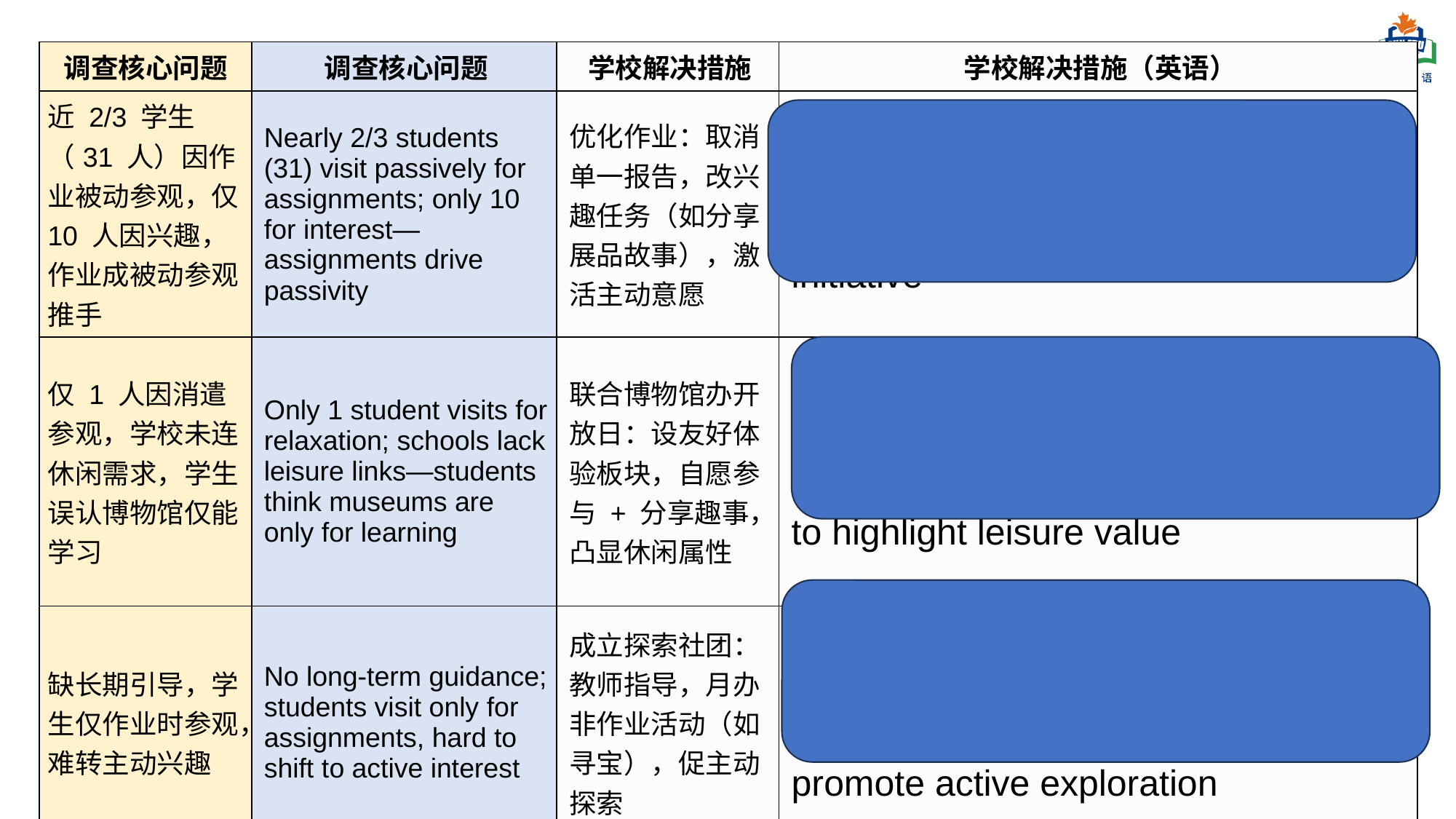

| 调查核心问题 | 调查核心问题 | 学校解决措施 | 学校解决措施（英语） |
| --- | --- | --- | --- |
| 近 2/3 学生（31 人）因作业被动参观，仅 10 人因兴趣，作业成被动参观推手 | Nearly 2/3 students (31) visit passively for assignments; only 10 for interest—assignments drive passivity | 优化作业：取消单一报告，改兴趣任务（如分享展品故事），激活主动意愿 | Optimize assignments: Replace single reports with interest tasks (e.g., sharing exhibit stories) to boost initiative |
| 仅 1 人因消遣参观，学校未连休闲需求，学生误认博物馆仅能学习 | Only 1 student visits for relaxation; schools lack leisure links—students think museums are only for learning | 联合博物馆办开放日：设友好体验板块，自愿参与 + 分享趣事，凸显休闲属性 | Cooperate with museums for open days: Add student-friendly activities, voluntary participation + story-sharing to highlight leisure value |
| 缺长期引导，学生仅作业时参观，难转主动兴趣 | No long-term guidance; students visit only for assignments, hard to shift to active interest | 成立探索社团：教师指导，月办非作业活动（如寻宝），促主动探索 | Set up exploration clubs: Teacher-guided monthly non-assignment activities (e.g., treasure hunts) to promote active exploration |